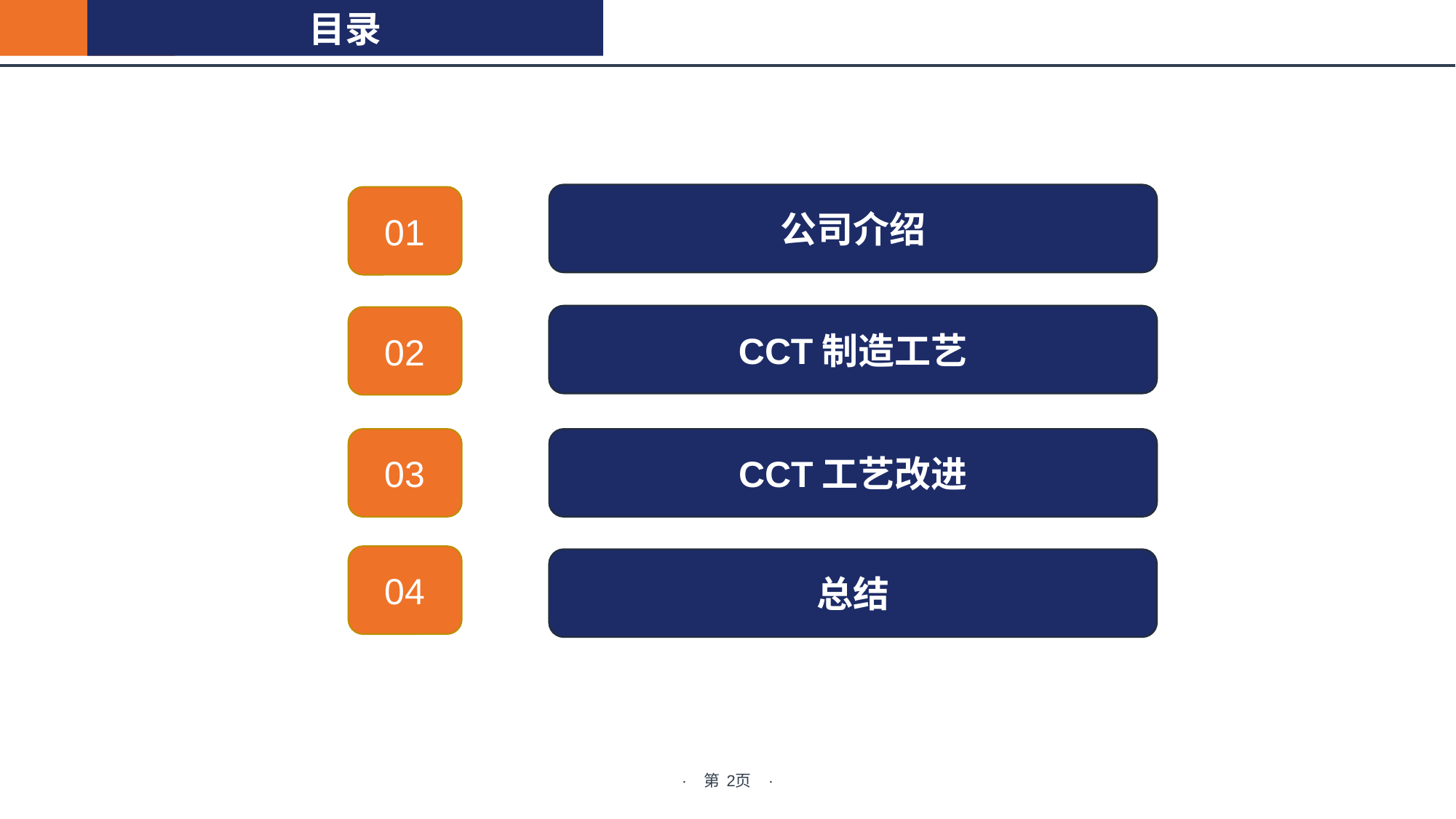

目录

公司介绍
01
CCT制造工艺
02

03
CCT工艺改进
04
总结
·   第2页   ·